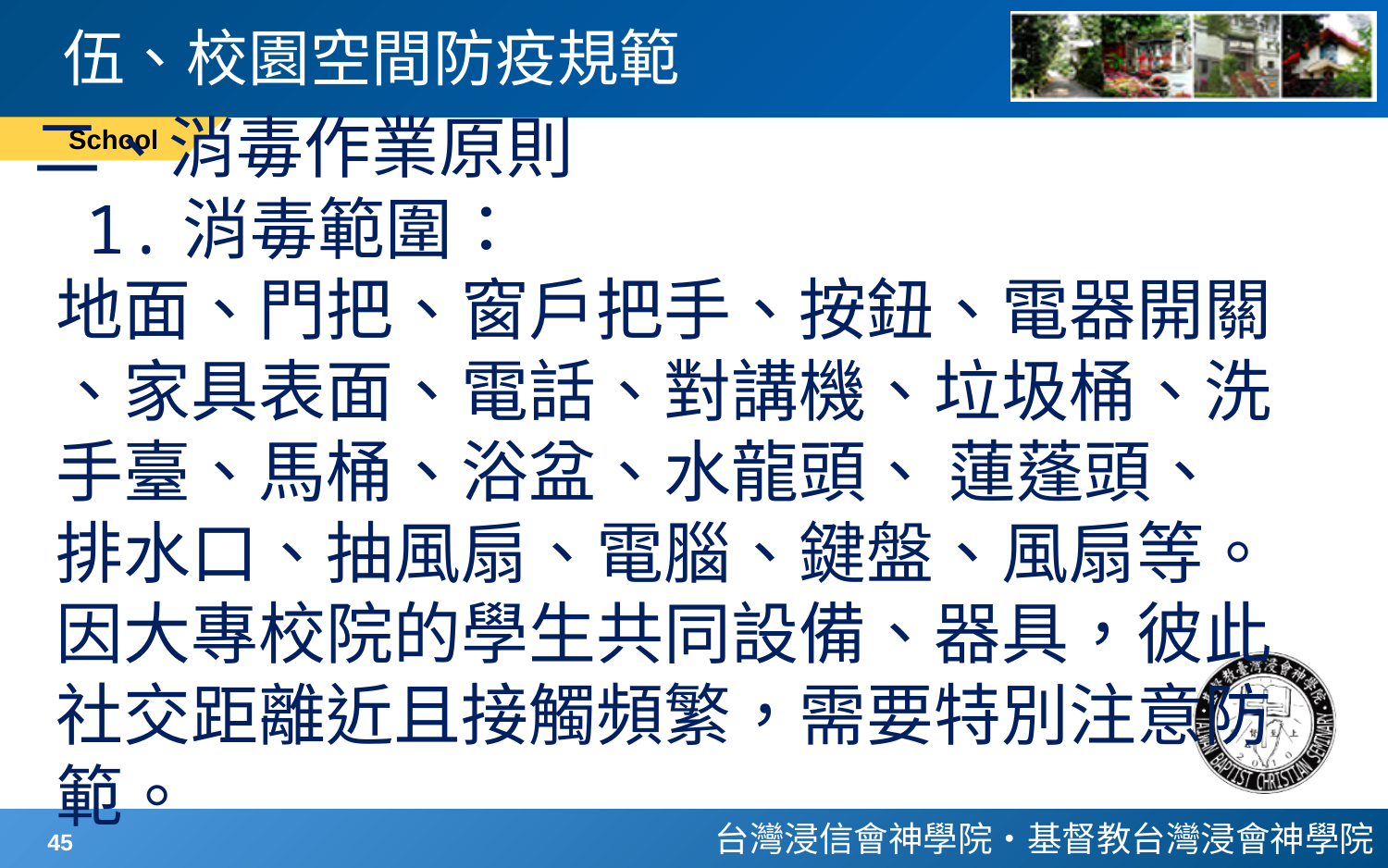

# 伍、校園空間防疫規範
二、消毒作業原則
   1.消毒範圍：
     地面、門把、窗戶把手、按鈕、電器開關
     、家具表面、電話、對講機、垃圾桶、洗
     手臺、馬桶、浴盆、水龍頭、 蓮蓬頭、
     排水口、抽風扇、電腦、鍵盤、風扇等。
     因大專校院的學生共同設備、器具，彼此
     社交距離近且接觸頻繁，需要特別注意防
     範。
School